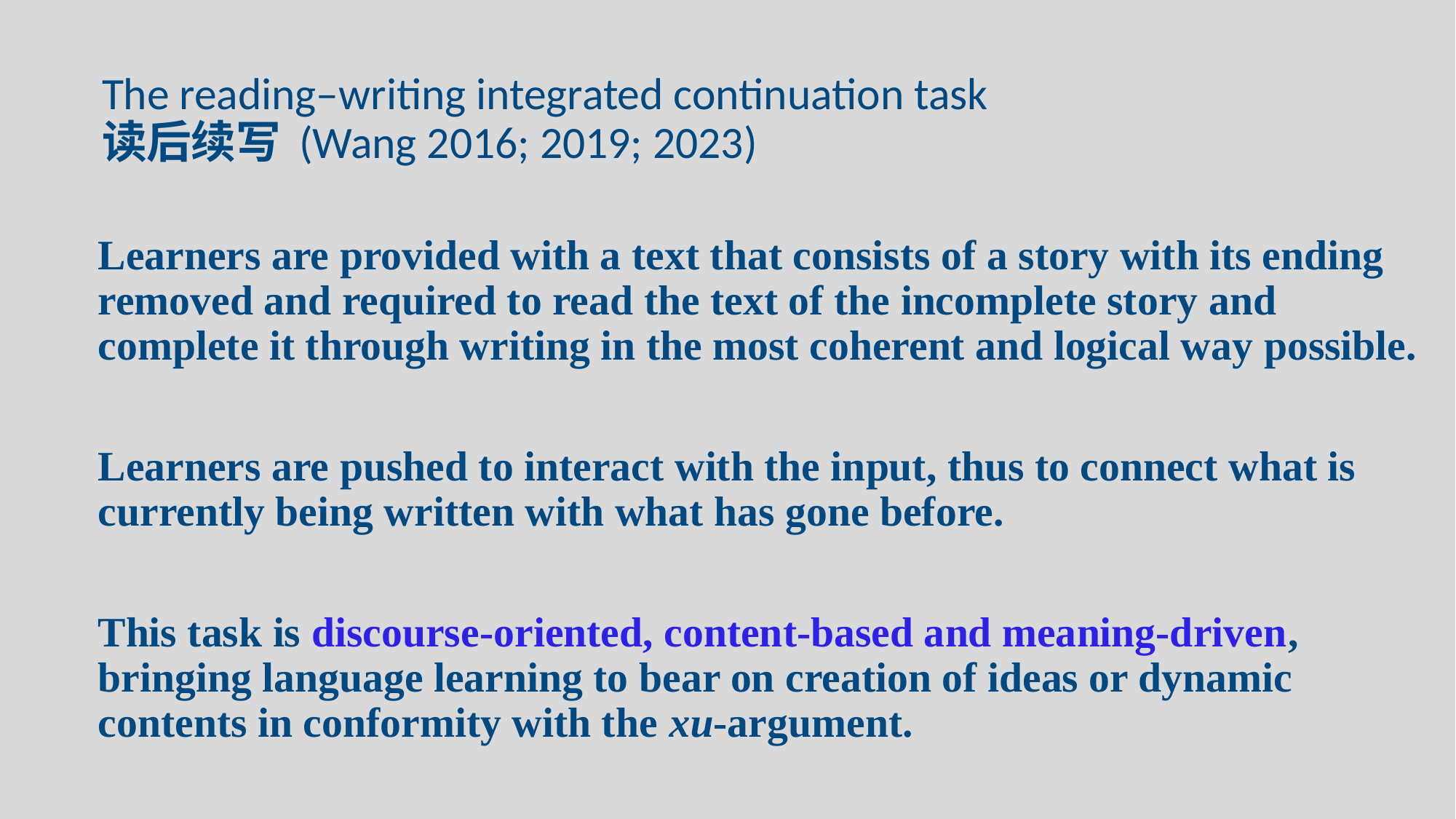

# The reading–writing integrated continuation task 读后续写 (Wang 2016; 2019; 2023)
Learners are provided with a text that consists of a story with its ending removed and required to read the text of the incomplete story and complete it through writing in the most coherent and logical way possible.

Learners are pushed to interact with the input, thus to connect what is currently being written with what has gone before.

This task is discourse-oriented, content-based and meaning-driven, bringing language learning to bear on creation of ideas or dynamic contents in conformity with the xu-argument.